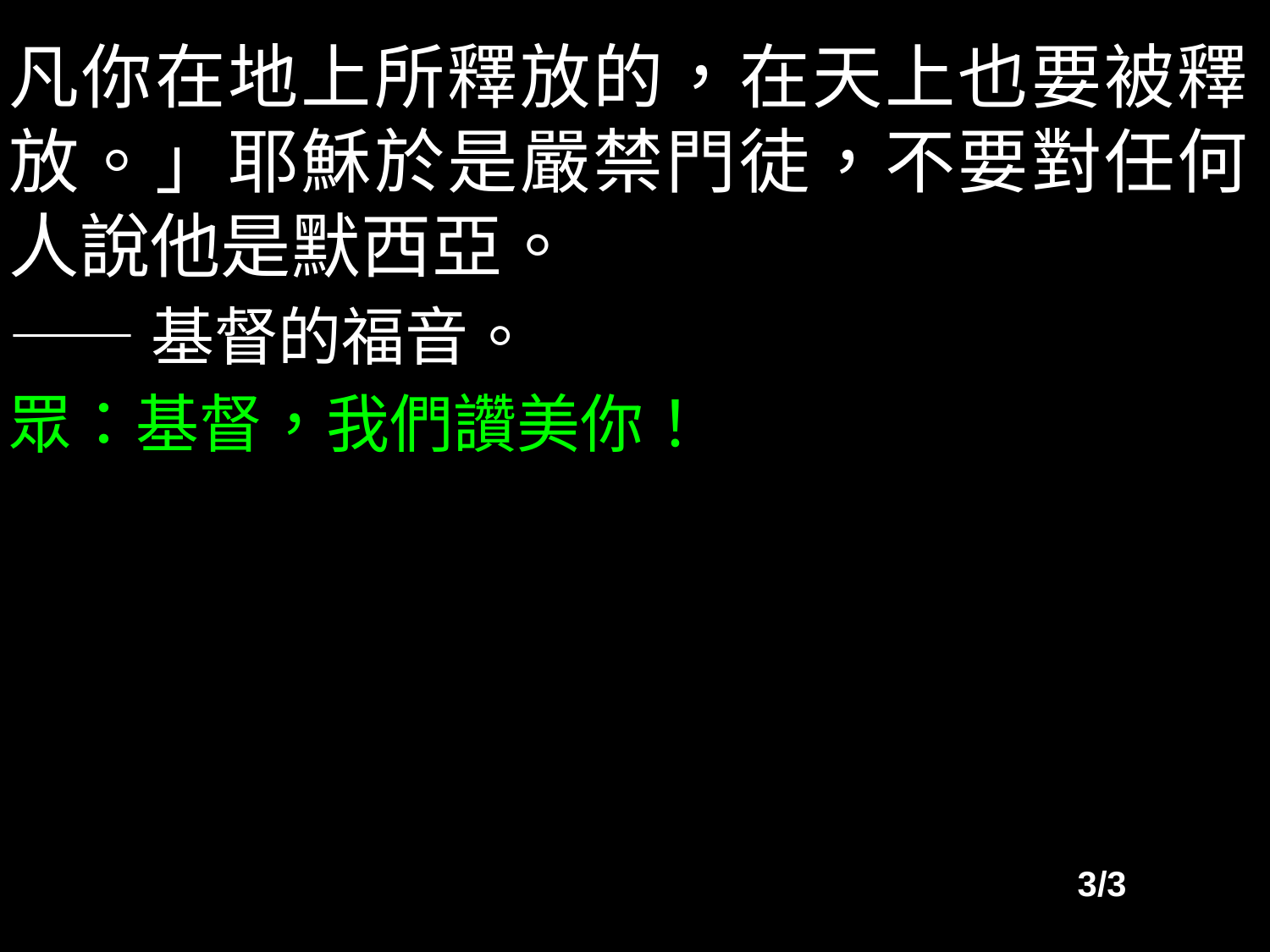

凡你在地上所釋放的，在天上也要被釋放。」耶穌於是嚴禁門徒，不要對任何人說他是默西亞。
——基督的福音。
眾：基督，我們讚美你！
3/3